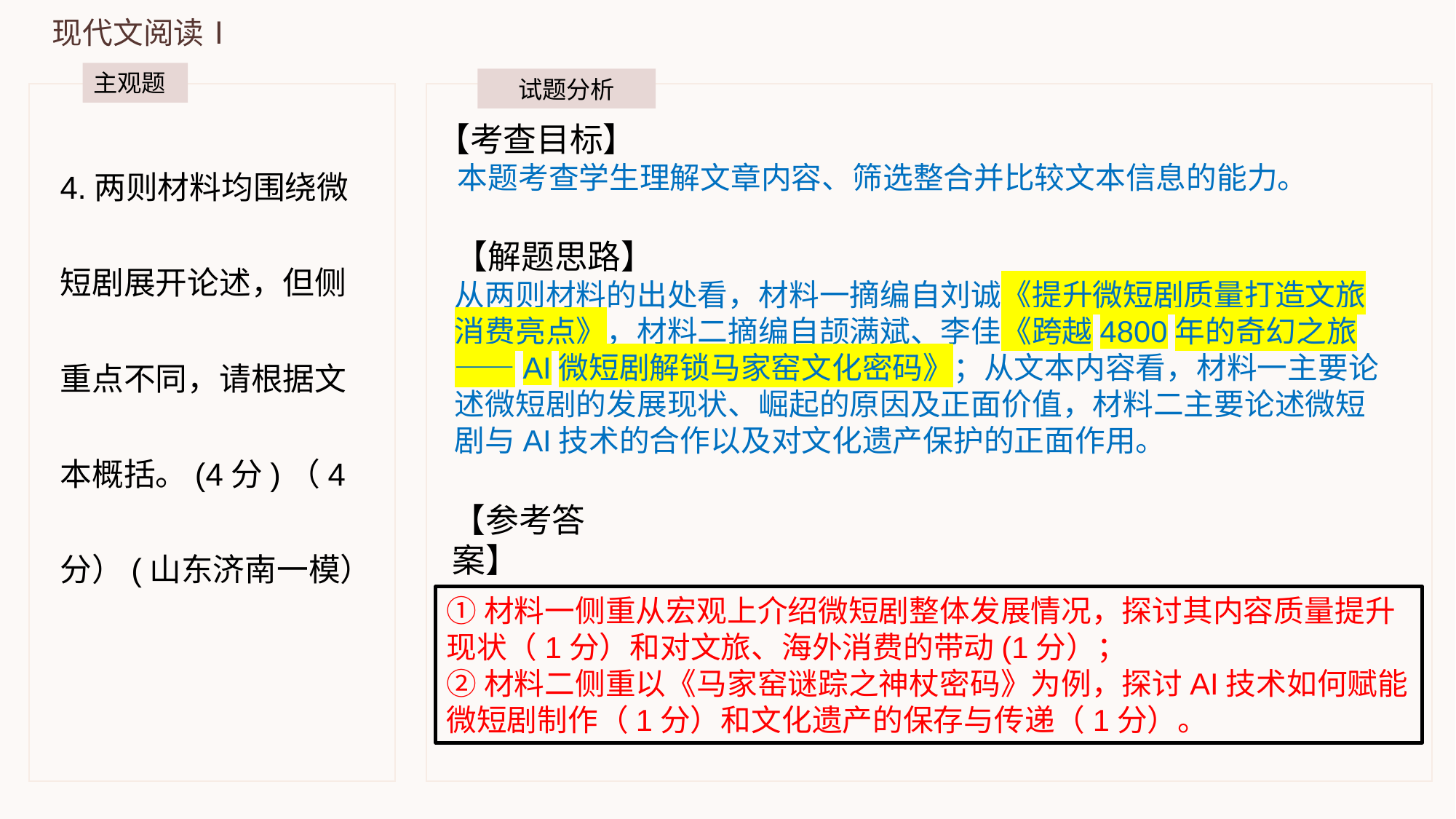

现代文阅读Ⅰ
主观题
试题分析

4.两则材料均围绕微短剧展开论述，但侧重点不同，请根据文本概括。(4分)（4分）(山东济南一模）

【考查目标】
  本题考查学生理解文章内容、筛选整合并比较文本信息的能力。
【解题思路】
从两则材料的出处看，材料一摘编自刘诚《提升微短剧质量打造文旅消费亮点》，材料二摘编自颉满斌、李佳《跨越4800年的奇幻之旅——AI微短剧解锁马家窑文化密码》；从文本内容看，材料一主要论述微短剧的发展现状、崛起的原因及正面价值，材料二主要论述微短剧与AI技术的合作以及对文化遗产保护的正面作用。
【参考答案】

①材料一侧重从宏观上介绍微短剧整体发展情况，探讨其内容质量提升现状（1分）和对文旅、海外消费的带动(1分）；
②材料二侧重以《马家窑谜踪之神杖密码》为例，探讨AI技术如何赋能微短剧制作（1分）和文化遗产的保存与传递（1分）。